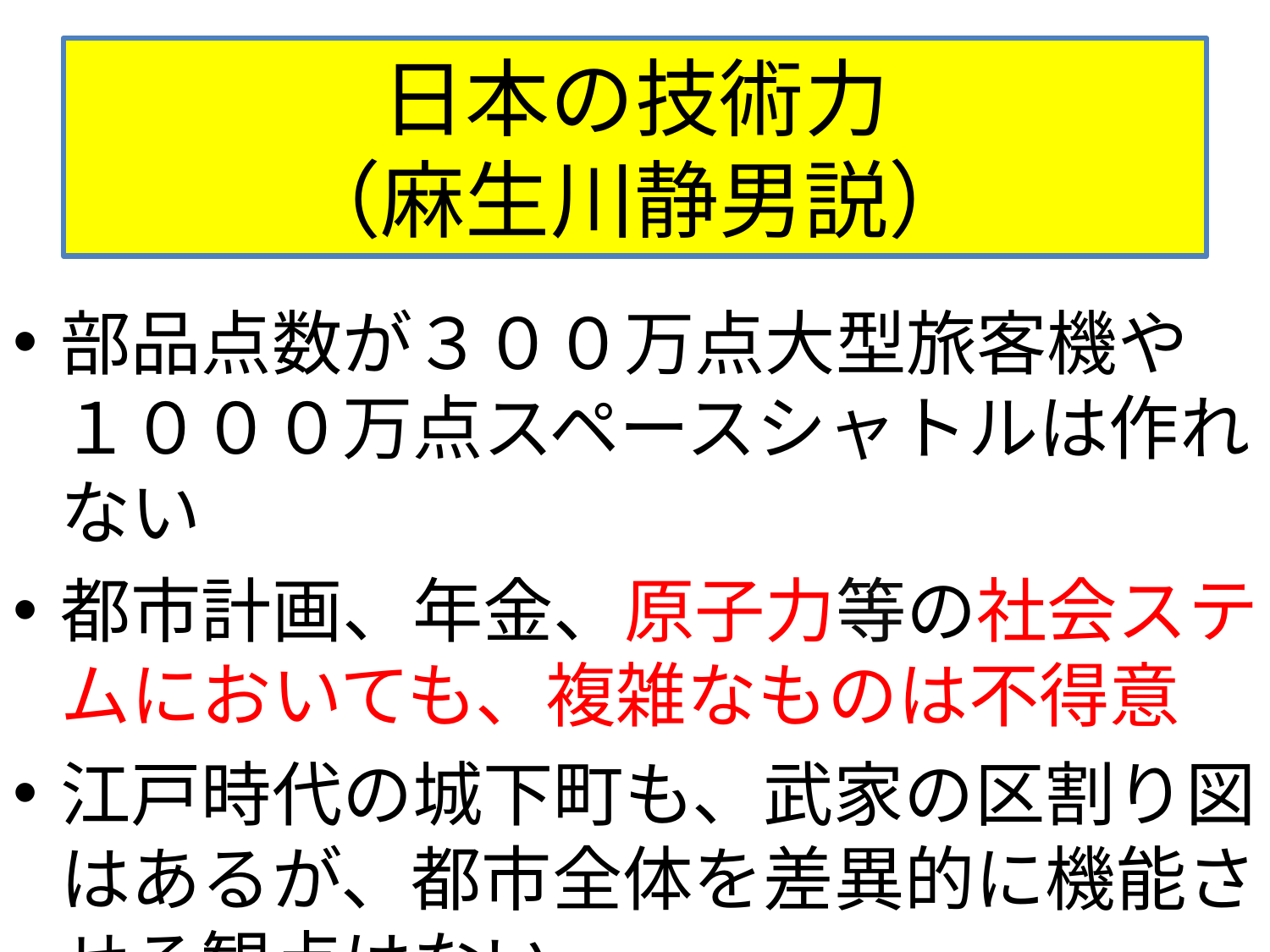

# 日本の技術力 （麻生川静男説）
部品点数が３００万点大型旅客機や１０００万点スペースシャトルは作れない
都市計画、年金、原子力等の社会ステムにおいても、複雑なものは不得意
江戸時代の城下町も、武家の区割り図はあるが、都市全体を差異的に機能させる観点はない